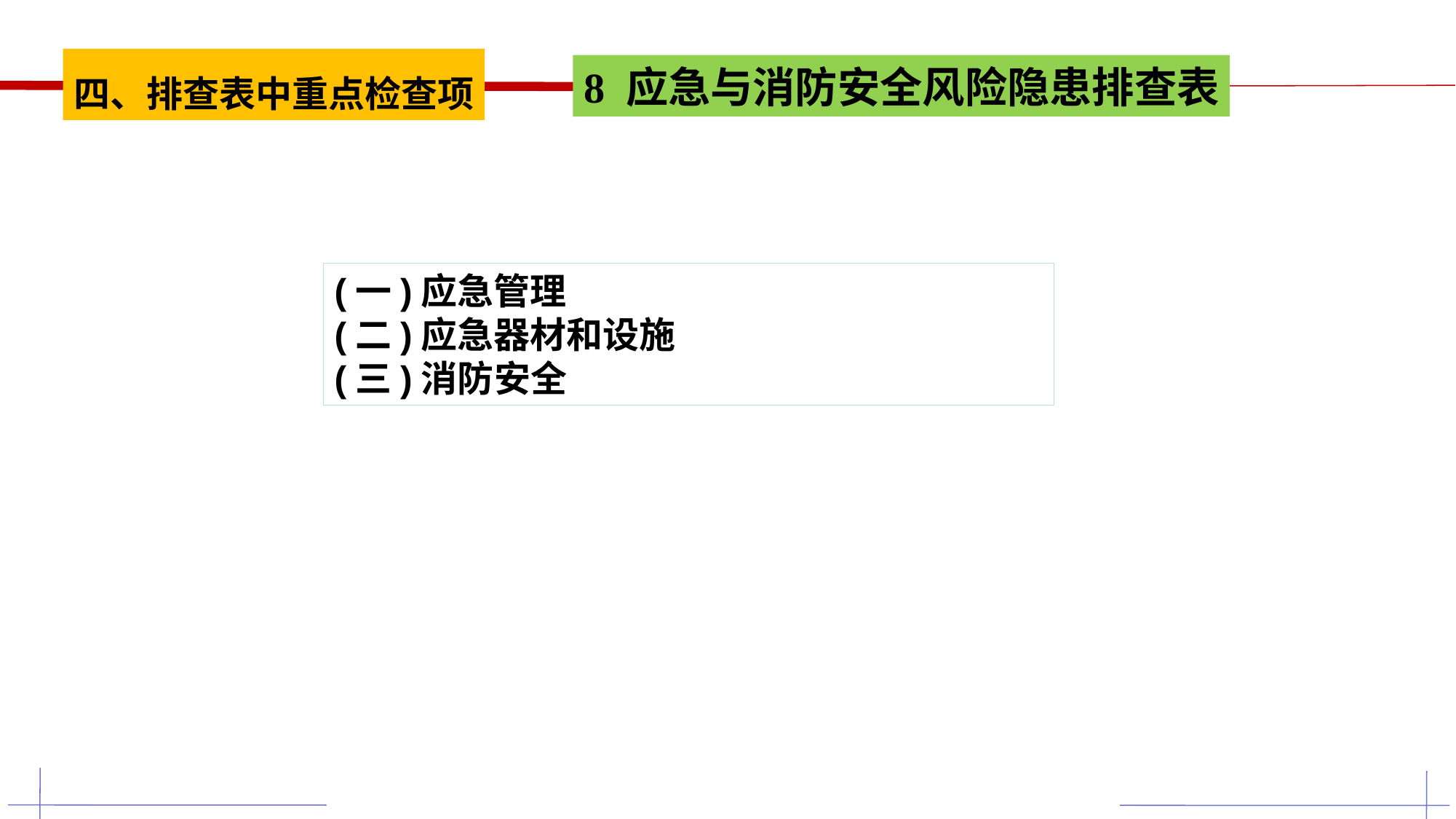

四、排查表中重点检查项
8 应急与消防安全风险隐患排查表
(一)应急管理
(二)应急器材和设施
(三)消防安全
112